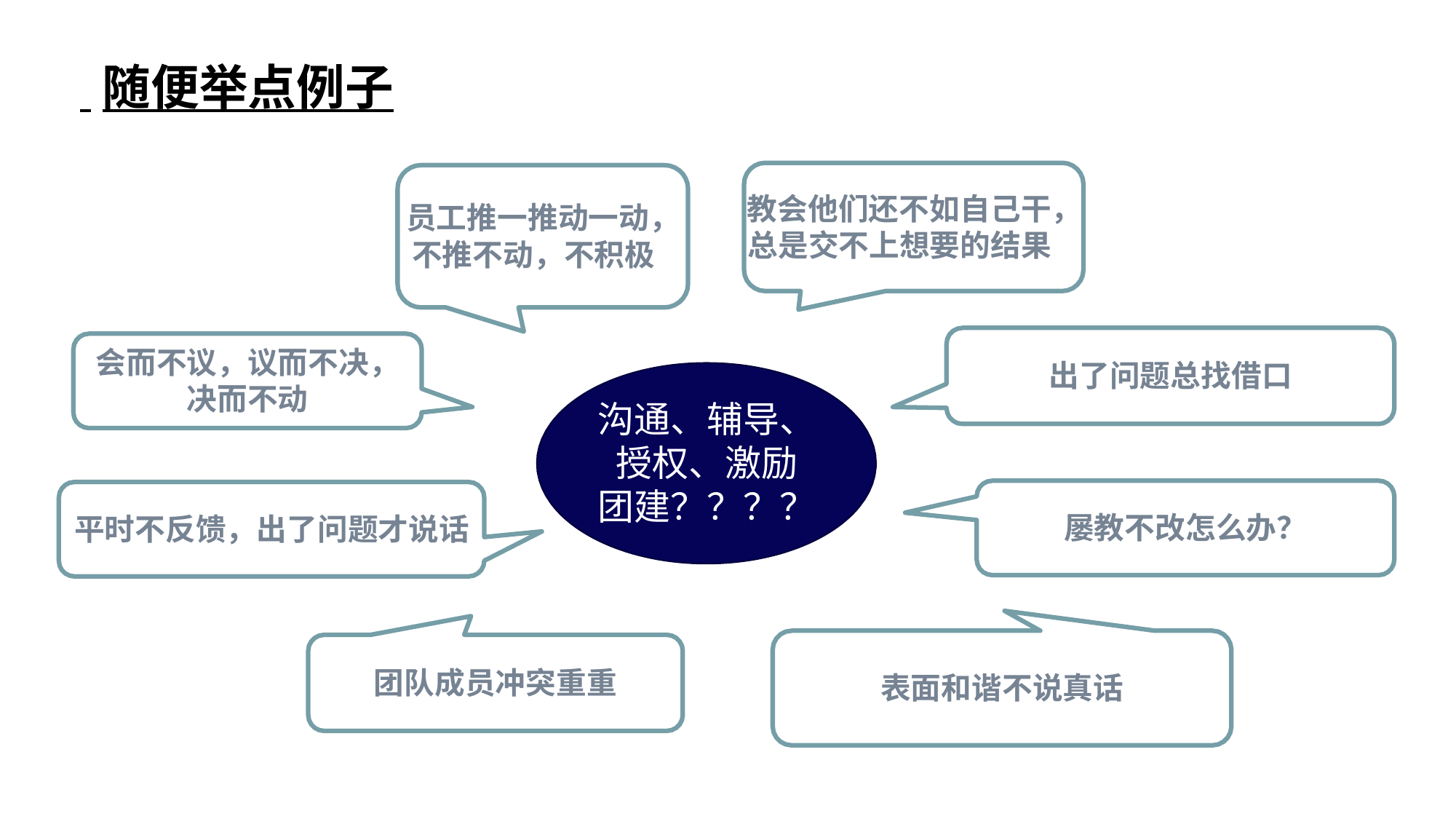

# 随便举点例子

教会他们还不如自己干，
总是交不上想要的结果
员工推一推动一动， 不推不动，不积极

会而不议，议而不决，
决而不动
出了问题总找借口

沟通、辅导、 授权、激励 团建？？？？

屡教不改怎么办？
平时不反馈，出了问题才说话

团队成员冲突重重
表面和谐不说真话